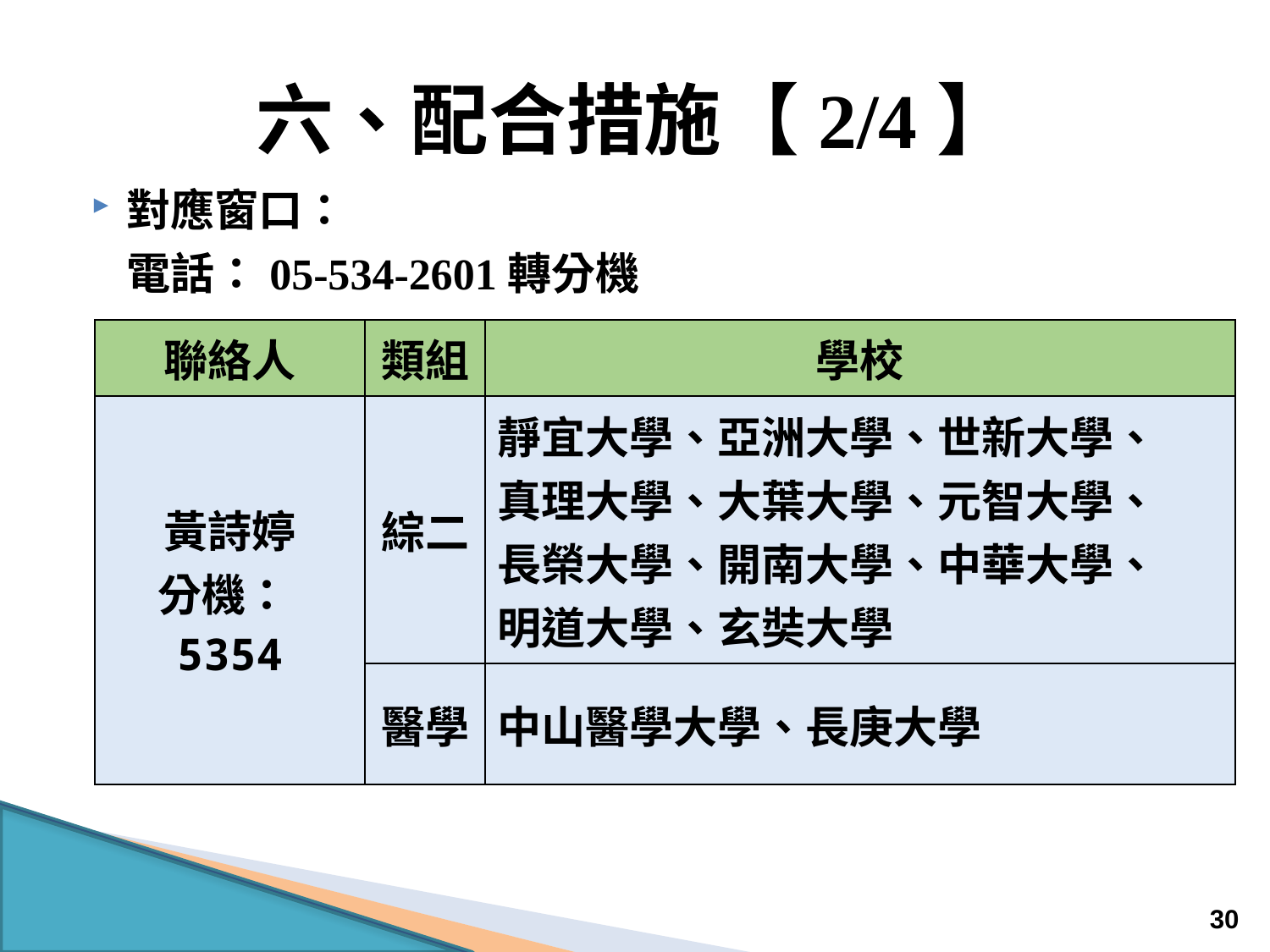

# 六、配合措施【2/4】
對應窗口：
電話：05-534-2601轉分機

| 聯絡人 | 類組 | 學校 |
| --- | --- | --- |
| 黃詩婷 分機：5354 | 綜二 | 靜宜大學、亞洲大學、世新大學、 真理大學、大葉大學、元智大學、 長榮大學、開南大學、中華大學、 明道大學、玄奘大學 |
|  | 醫學 | 中山醫學大學、長庚大學 |
30